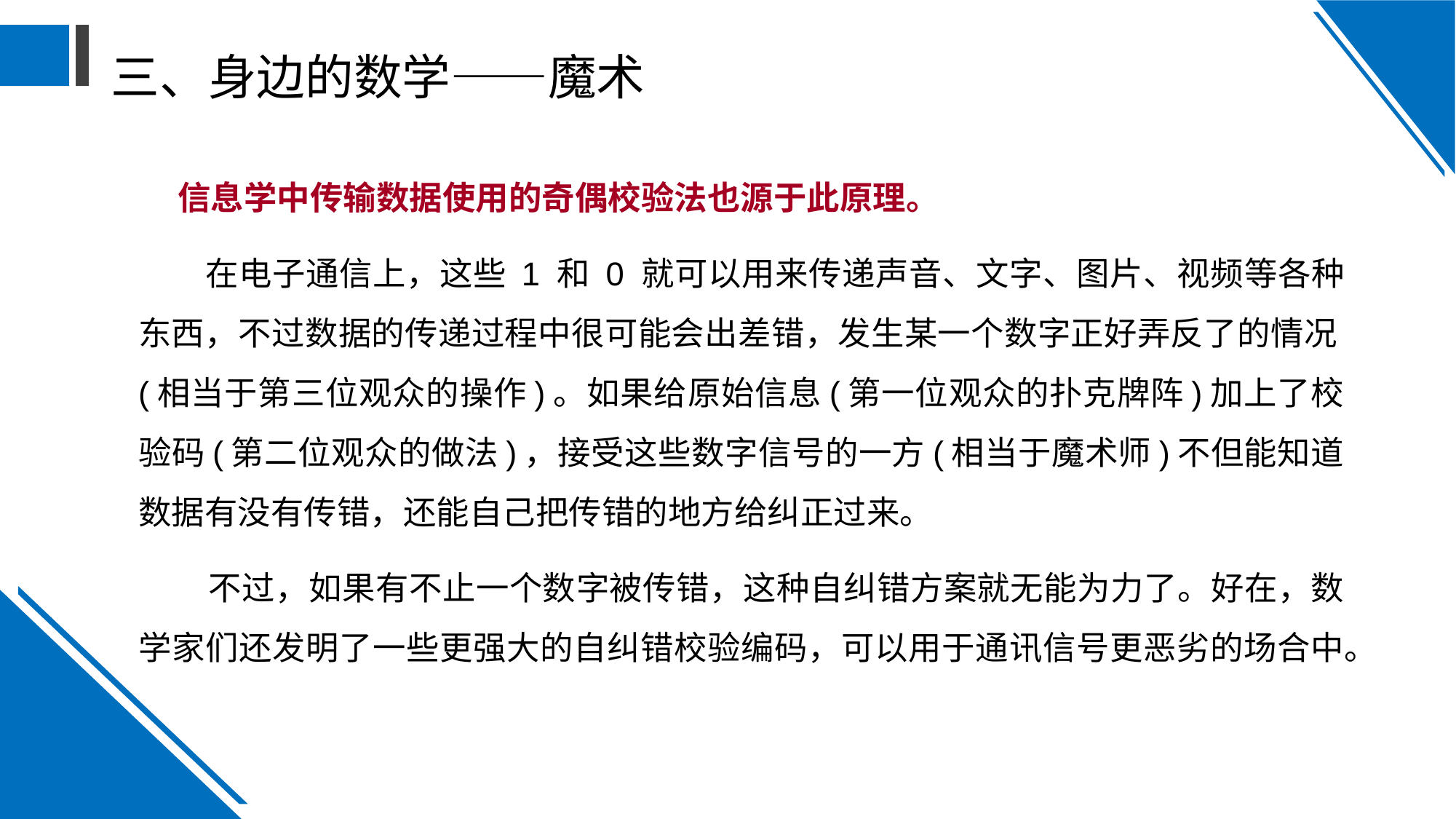

# 三、身边的数学——魔术

        信息学中传输数据使用的奇偶校验法也源于此原理。
           在电子通信上，这些 1 和 0 就可以用来传递声音、文字、图片、视频等各种东西，不过数据的传递过程中很可能会出差错，发生某一个数字正好弄反了的情况(相当于第三位观众的操作)。如果给原始信息(第一位观众的扑克牌阵)加上了校验码(第二位观众的做法)，接受这些数字信号的一方(相当于魔术师)不但能知道数据有没有传错，还能自己把传错的地方给纠正过来。
　　    不过，如果有不止一个数字被传错，这种自纠错方案就无能为力了。好在，数学家们还发明了一些更强大的自纠错校验编码，可以用于通讯信号更恶劣的场合中。